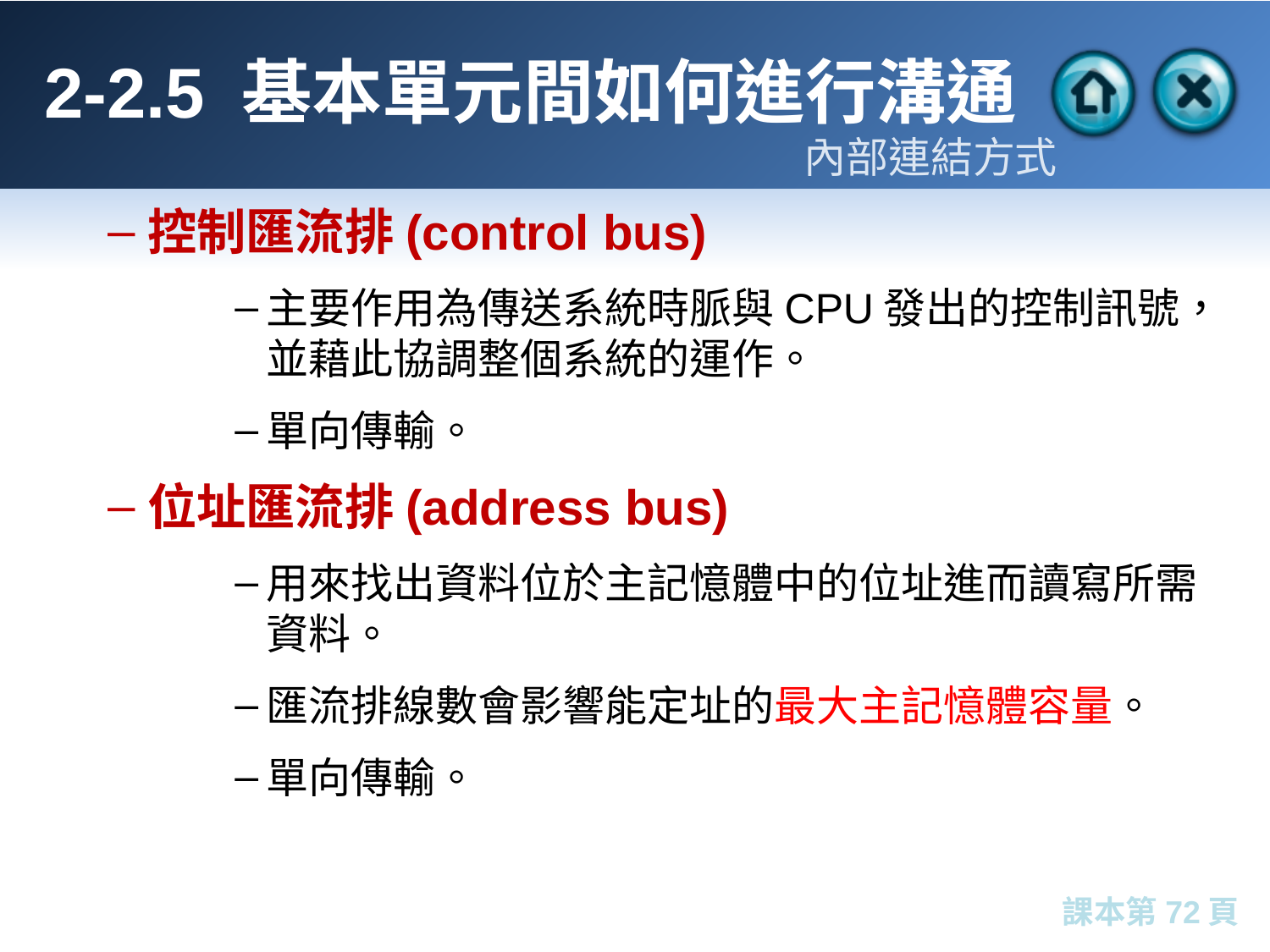

# 2-2.5 基本單元間如何進行溝通
內部連結方式
控制匯流排(control bus)
主要作用為傳送系統時脈與CPU發出的控制訊號，並藉此協調整個系統的運作。
單向傳輸。
位址匯流排(address bus)
用來找出資料位於主記憶體中的位址進而讀寫所需資料。
匯流排線數會影響能定址的最大主記憶體容量。
單向傳輸。
課本第72頁